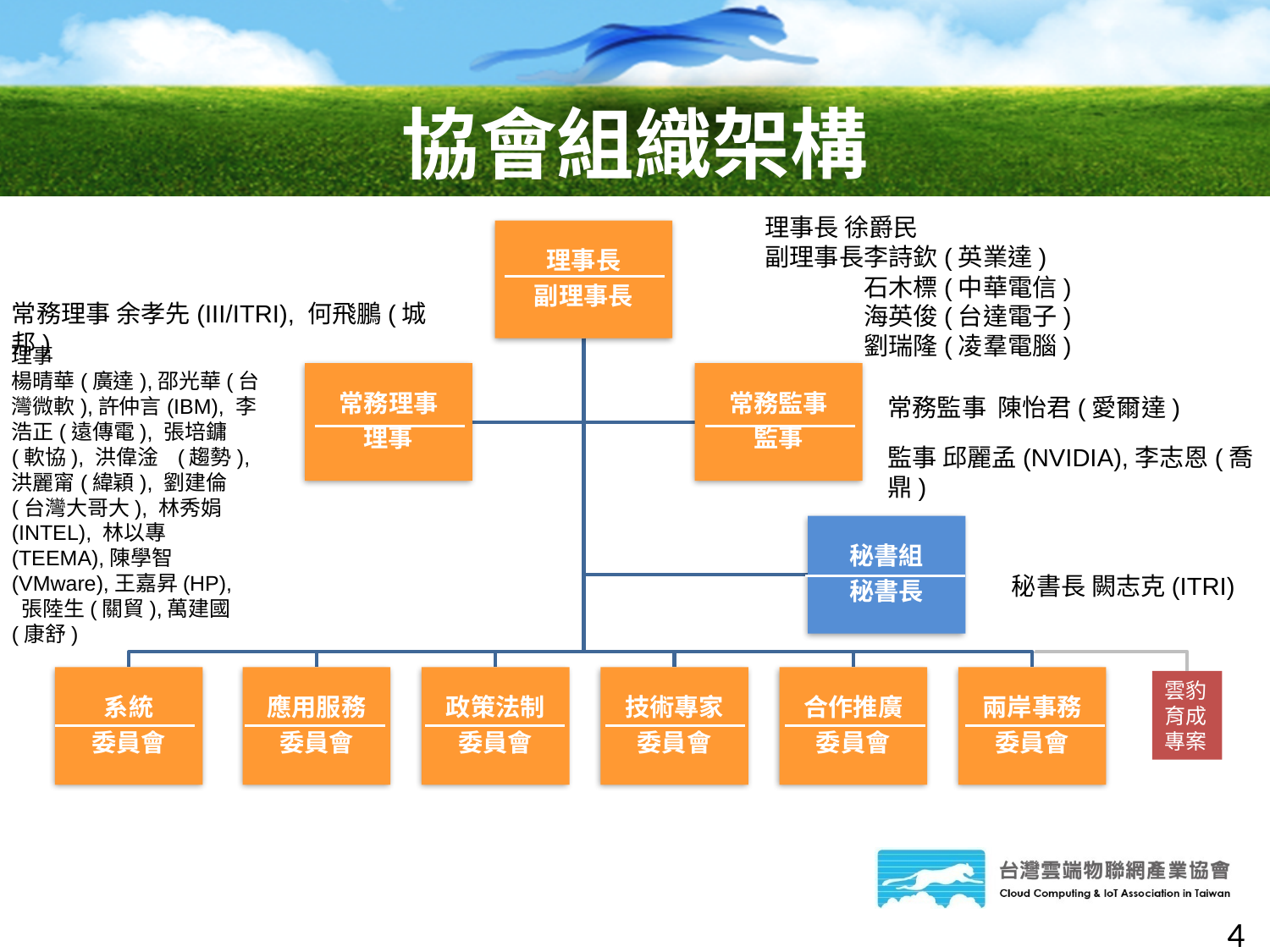

協會組織架構
理事長 徐爵民
副理事長李詩欽(英業達)
石木標(中華電信)
海英俊(台達電子)
劉瑞隆(凌羣電腦)
理事長
副理事長
系統
委員會
應用服務
委員會
政策法制
委員會
技術專家
委員會
合作推廣
委員會
兩岸事務
委員會
常務理事
理事
常務監事
監事
秘書組
秘書長
常務理事 余孝先(III/ITRI), 何飛鵬(城邦)
理事
楊晴華(廣達),邵光華(台灣微軟),許仲言(IBM), 李浩正(遠傳電), 張培鏞(軟協), 洪偉淦   (趨勢), 洪麗甯(緯穎), 劉建倫(台灣大哥大), 林秀娟(INTEL), 林以專(TEEMA),陳學智(VMware),王嘉昇(HP),
 張陸生(關貿),萬建國(康舒)
常務監事  陳怡君(愛爾達)
監事 邱麗孟(NVIDIA),李志恩(喬鼎)
秘書長 闕志克(ITRI)
雲豹
育成專案